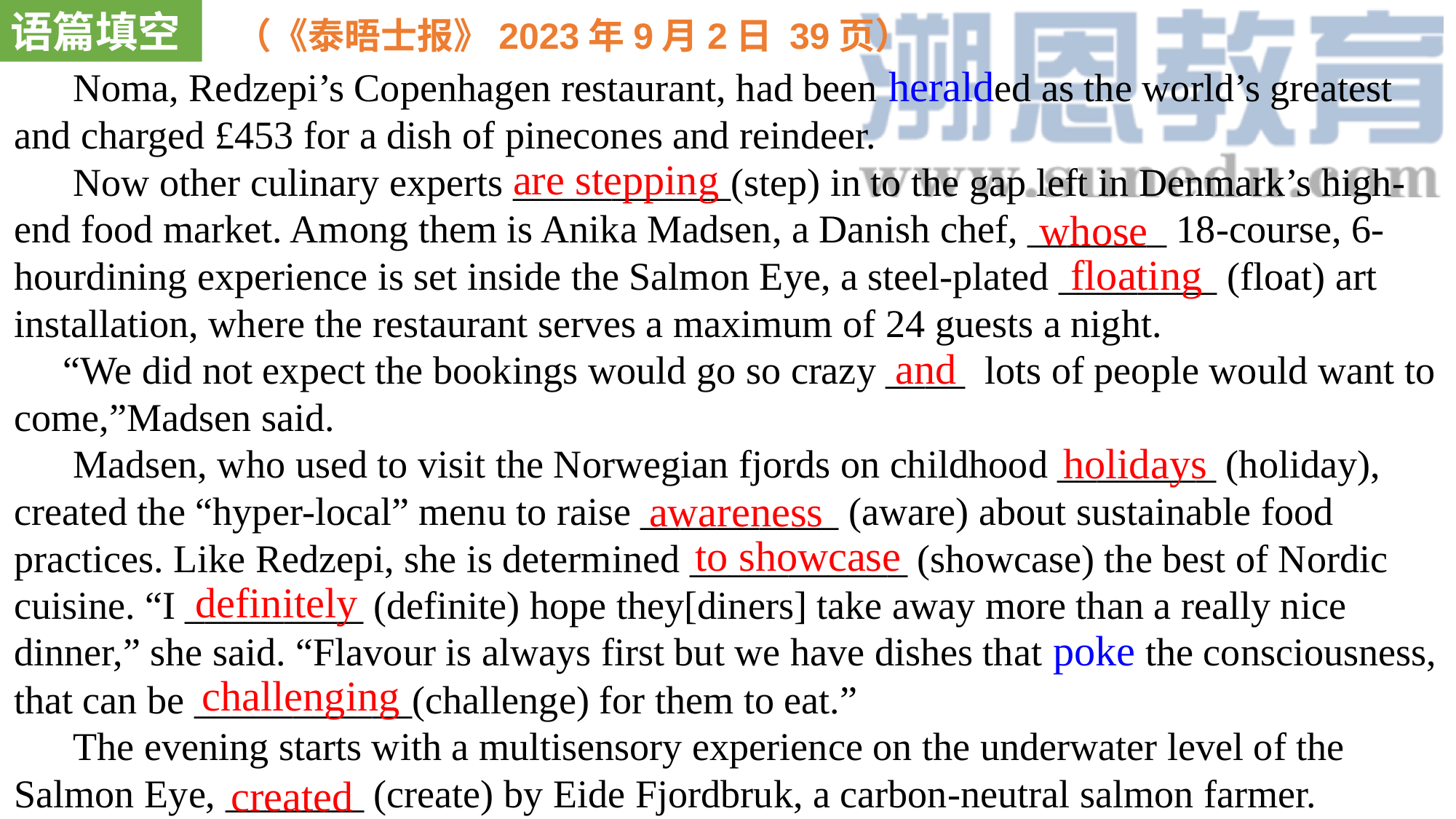

语篇填空
（《泰晤士报》2023年9月2日 39页）
      Noma, Redzepi’s Copenhagen restaurant, had been heralded as the world’s greatest and charged £453 for a dish of pinecones and reindeer.
      Now other culinary experts ___________(step) in to the gap left in Denmark’s high-end food market. Among them is Anika Madsen, a Danish chef, _______ 18-course, 6-hourdining experience is set inside the Salmon Eye, a steel-plated ________ (float) art installation, where the restaurant serves a maximum of 24 guests a night.
     “We did not expect the bookings would go so crazy ____  lots of people would want to come,”Madsen said.
      Madsen, who used to visit the Norwegian fjords on childhood ________ (holiday), created the “hyper-local” menu to raise __________ (aware) about sustainable food practices. Like Redzepi, she is determined ___________ (showcase) the best of Nordic cuisine. “I _________ (definite) hope they[diners] take away more than a really nice dinner,” she said. “Flavour is always first but we have dishes that poke the consciousness, that can be ___________(challenge) for them to eat.”
      The evening starts with a multisensory experience on the underwater level of the Salmon Eye, _______ (create) by Eide Fjordbruk, a carbon-neutral salmon farmer.
are stepping
whose
floating
and
holidays
awareness
to showcase
definitely
challenging
created